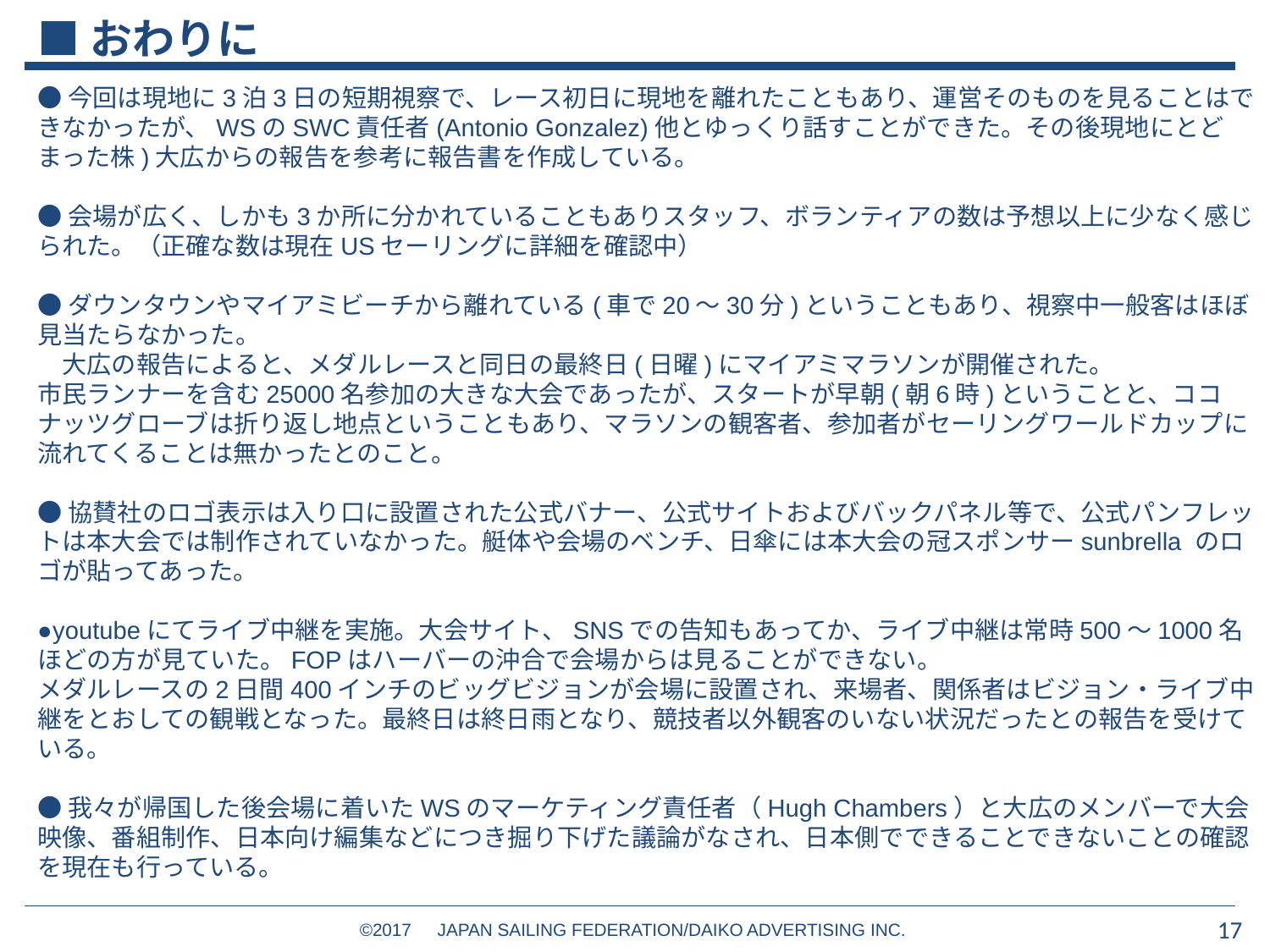

■おわりに
●今回は現地に3泊3日の短期視察で、レース初日に現地を離れたこともあり、運営そのものを見ることはできなかったが、WSのSWC責任者(Antonio Gonzalez)他とゆっくり話すことができた。その後現地にとどまった株)大広からの報告を参考に報告書を作成している。

●会場が広く、しかも3か所に分かれていることもありスタッフ、ボランティアの数は予想以上に少なく感じられた。（正確な数は現在USセーリングに詳細を確認中）

●ダウンタウンやマイアミビーチから離れている(車で20～30分)ということもあり、視察中一般客はほぼ見当たらなかった。
　大広の報告によると、メダルレースと同日の最終日(日曜)にマイアミマラソンが開催された。
市民ランナーを含む25000名参加の大きな大会であったが、スタートが早朝(朝6時)ということと、ココナッツグローブは折り返し地点ということもあり、マラソンの観客者、参加者がセーリングワールドカップに流れてくることは無かったとのこと。

●協賛社のロゴ表示は入り口に設置された公式バナー、公式サイトおよびバックパネル等で、公式パンフレットは本大会では制作されていなかった。艇体や会場のベンチ、日傘には本大会の冠スポンサーsunbrella のロゴが貼ってあった。

●youtubeにてライブ中継を実施。大会サイト、SNSでの告知もあってか、ライブ中継は常時500～1000名ほどの方が見ていた。FOPはハーバーの沖合で会場からは見ることができない。
メダルレースの2日間400インチのビッグビジョンが会場に設置され、来場者、関係者はビジョン・ライブ中継をとおしての観戦となった。最終日は終日雨となり、競技者以外観客のいない状況だったとの報告を受けている。

●我々が帰国した後会場に着いたWSのマーケティング責任者（Hugh Chambers）と大広のメンバーで大会映像、番組制作、日本向け編集などにつき掘り下げた議論がなされ、日本側でできることできないことの確認を現在も行っている。
©2017　JAPAN SAILING FEDERATION/DAIKO ADVERTISING INC.
17